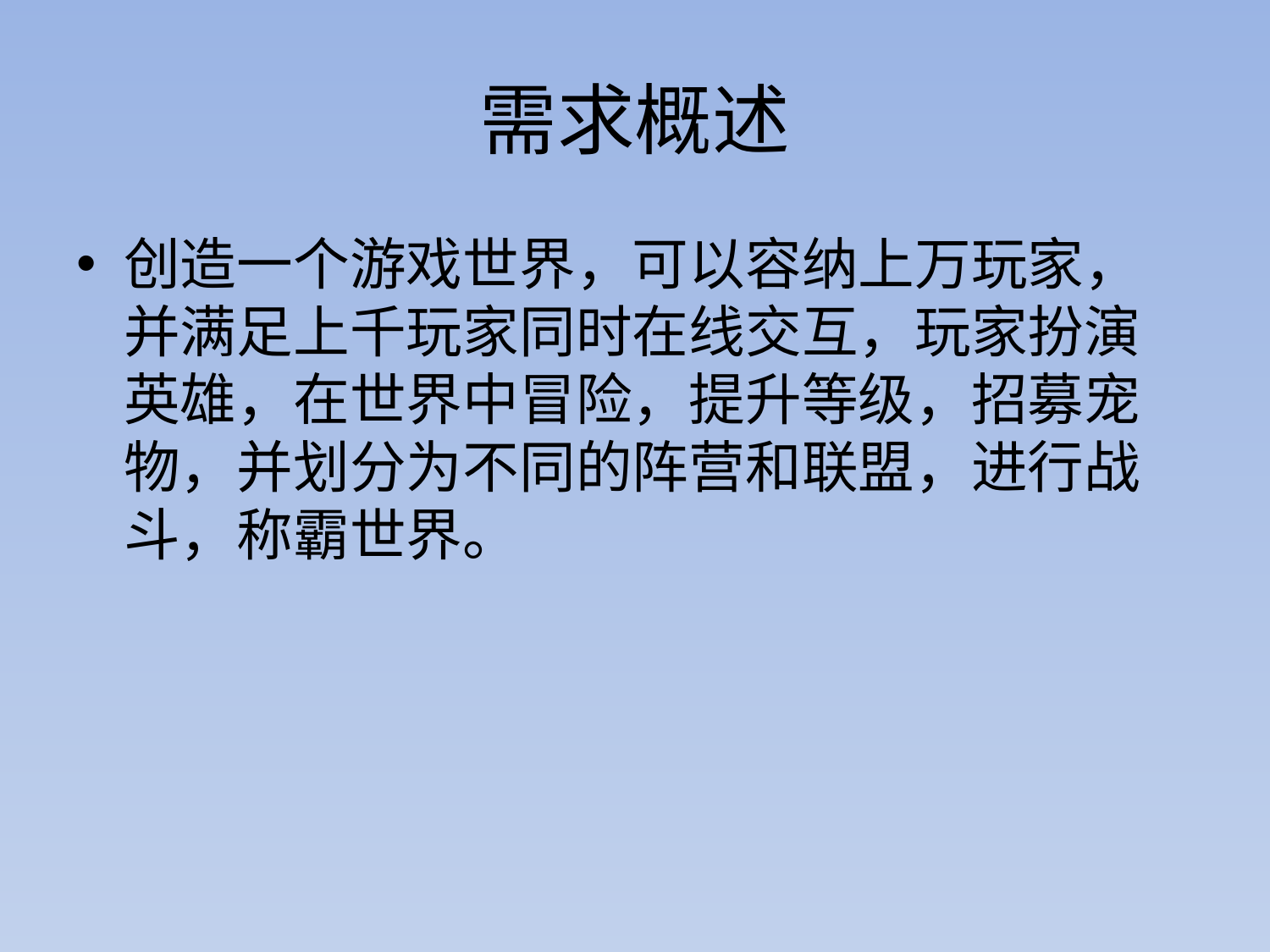

# 需求概述
创造一个游戏世界，可以容纳上万玩家，并满足上千玩家同时在线交互，玩家扮演英雄，在世界中冒险，提升等级，招募宠物，并划分为不同的阵营和联盟，进行战斗，称霸世界。